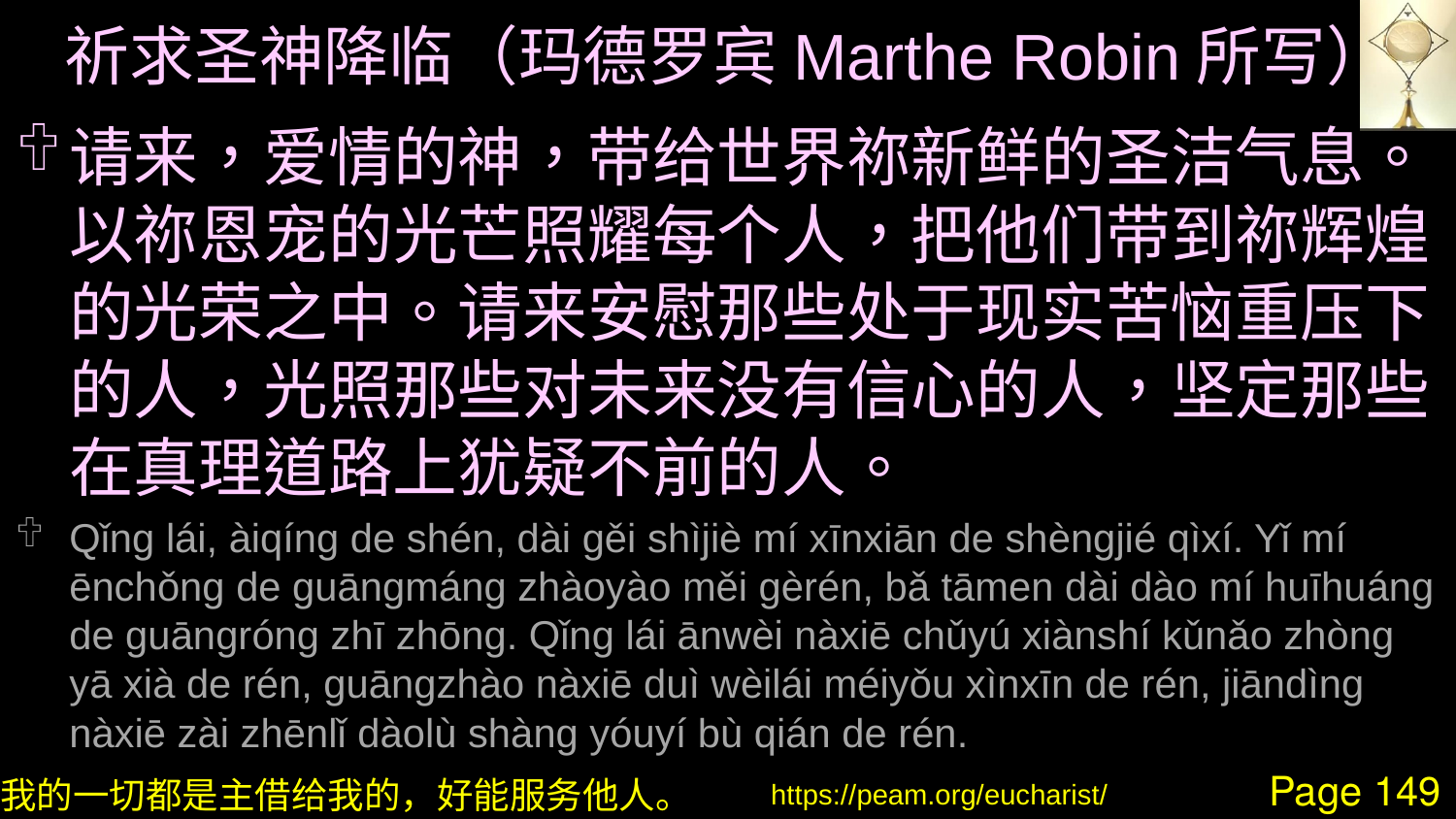

# 祈求圣神降临（玛德罗宾Marthe Robin所写）
请来，爱情的神，带给世界祢新鲜的圣洁气息。以祢恩宠的光芒照耀每个人，把他们带到祢辉煌的光荣之中。请来安慰那些处于现实苦恼重压下的人，光照那些对未来没有信心的人，坚定那些在真理道路上犹疑不前的人。
Qǐng lái, àiqíng de shén, dài gěi shìjiè mí xīnxiān de shèngjié qìxí. Yǐ mí ēnchǒng de guāngmáng zhàoyào měi gèrén, bǎ tāmen dài dào mí huīhuáng de guāngróng zhī zhōng. Qǐng lái ānwèi nàxiē chǔyú xiànshí kǔnǎo zhòng yā xià de rén, guāngzhào nàxiē duì wèilái méiyǒu xìnxīn de rén, jiāndìng nàxiē zài zhēnlǐ dàolù shàng yóuyí bù qián de rén.